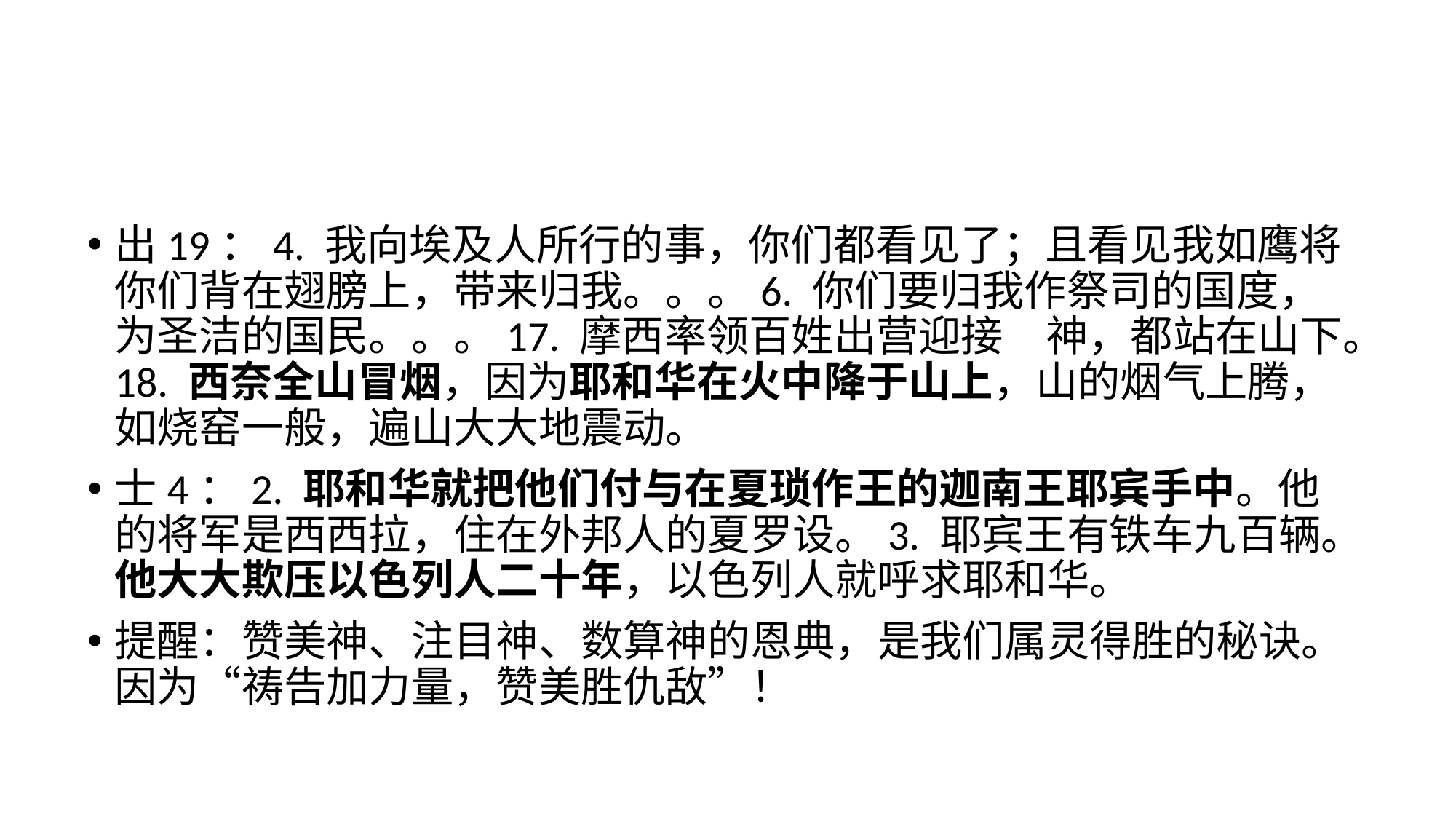

出19：4. 我向埃及人所行的事，你们都看见了；且看见我如鹰将你们背在翅膀上，带来归我。。。6. 你们要归我作祭司的国度，为圣洁的国民。。。17. 摩西率领百姓出营迎接　神，都站在山下。18. 西奈全山冒烟，因为耶和华在火中降于山上，山的烟气上腾，如烧窑一般，遍山大大地震动。
士4：2. 耶和华就把他们付与在夏琐作王的迦南王耶宾手中。他的将军是西西拉，住在外邦人的夏罗设。3. 耶宾王有铁车九百辆。他大大欺压以色列人二十年，以色列人就呼求耶和华。
提醒：赞美神、注目神、数算神的恩典，是我们属灵得胜的秘诀。因为“祷告加力量，赞美胜仇敌”！